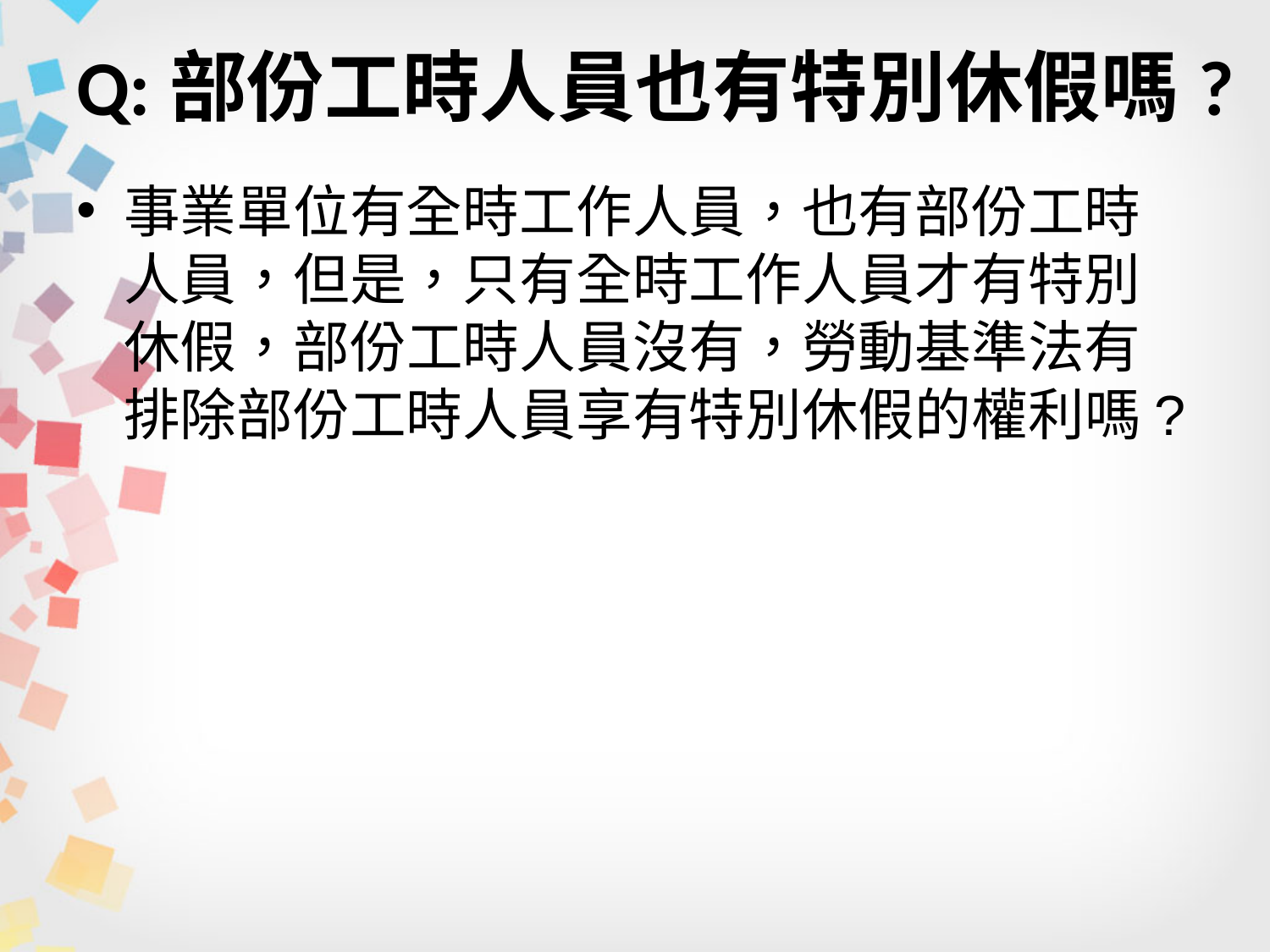

# Q:部份工時人員也有特別休假嗎?
事業單位有全時工作人員，也有部份工時人員，但是，只有全時工作人員才有特別休假，部份工時人員沒有，勞動基準法有排除部份工時人員享有特別休假的權利嗎?